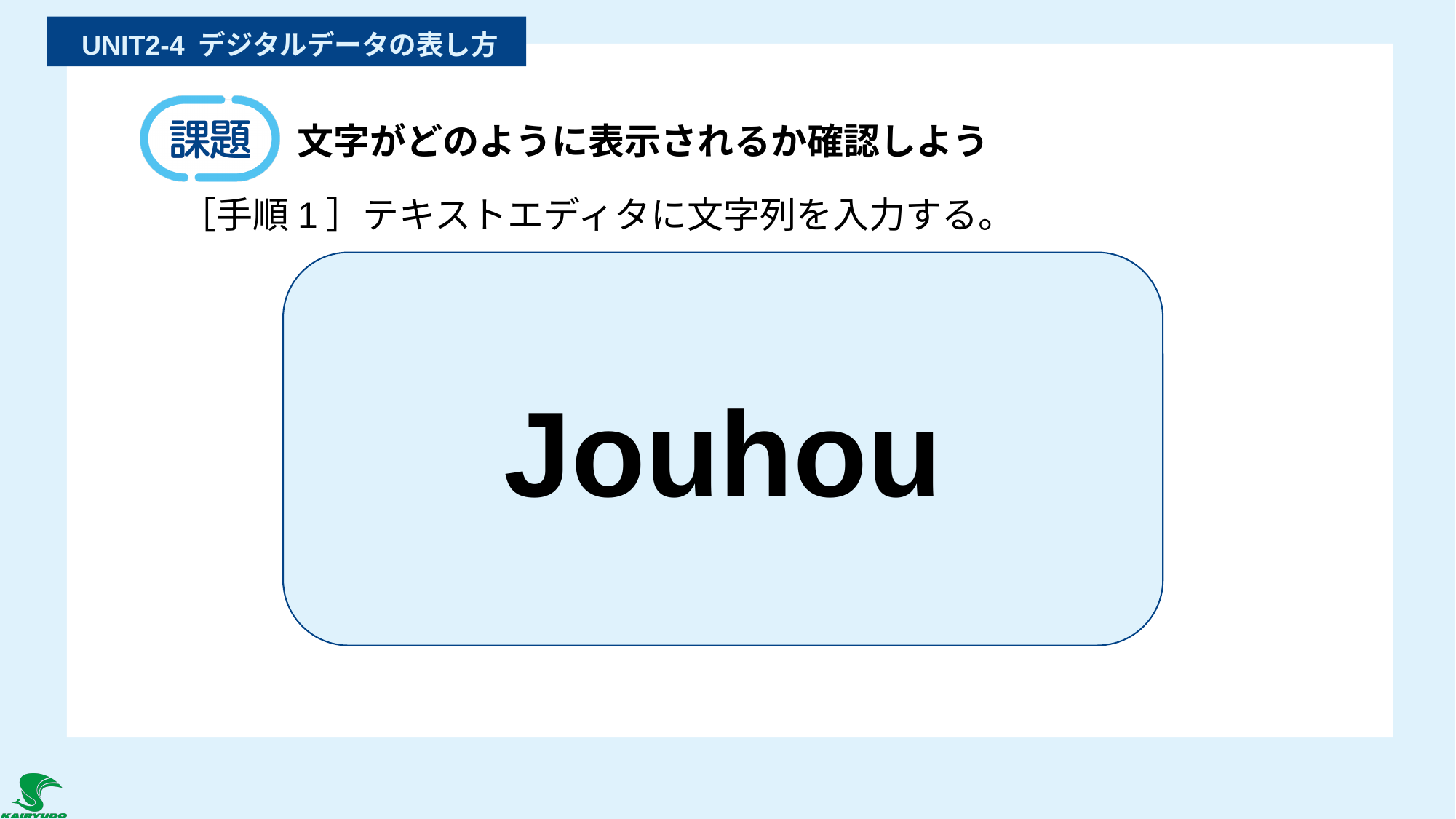

文字がどのように表示されるか確認しよう
［手順1］テキストエディタに文字列を入力する。

Jouhou